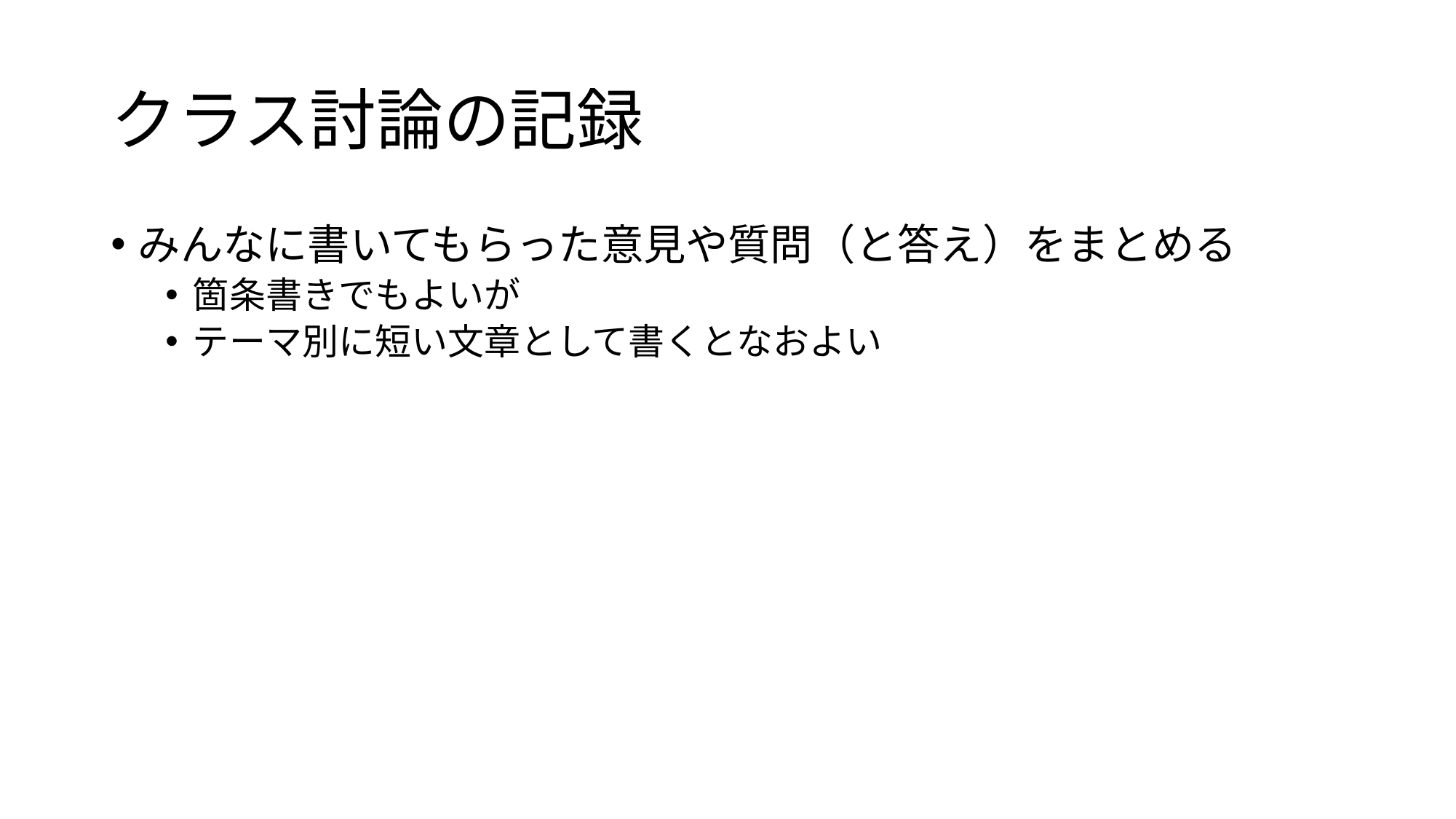

# クラス討論の記録
みんなに書いてもらった意見や質問（と答え）をまとめる
箇条書きでもよいが
テーマ別に短い文章として書くとなおよい